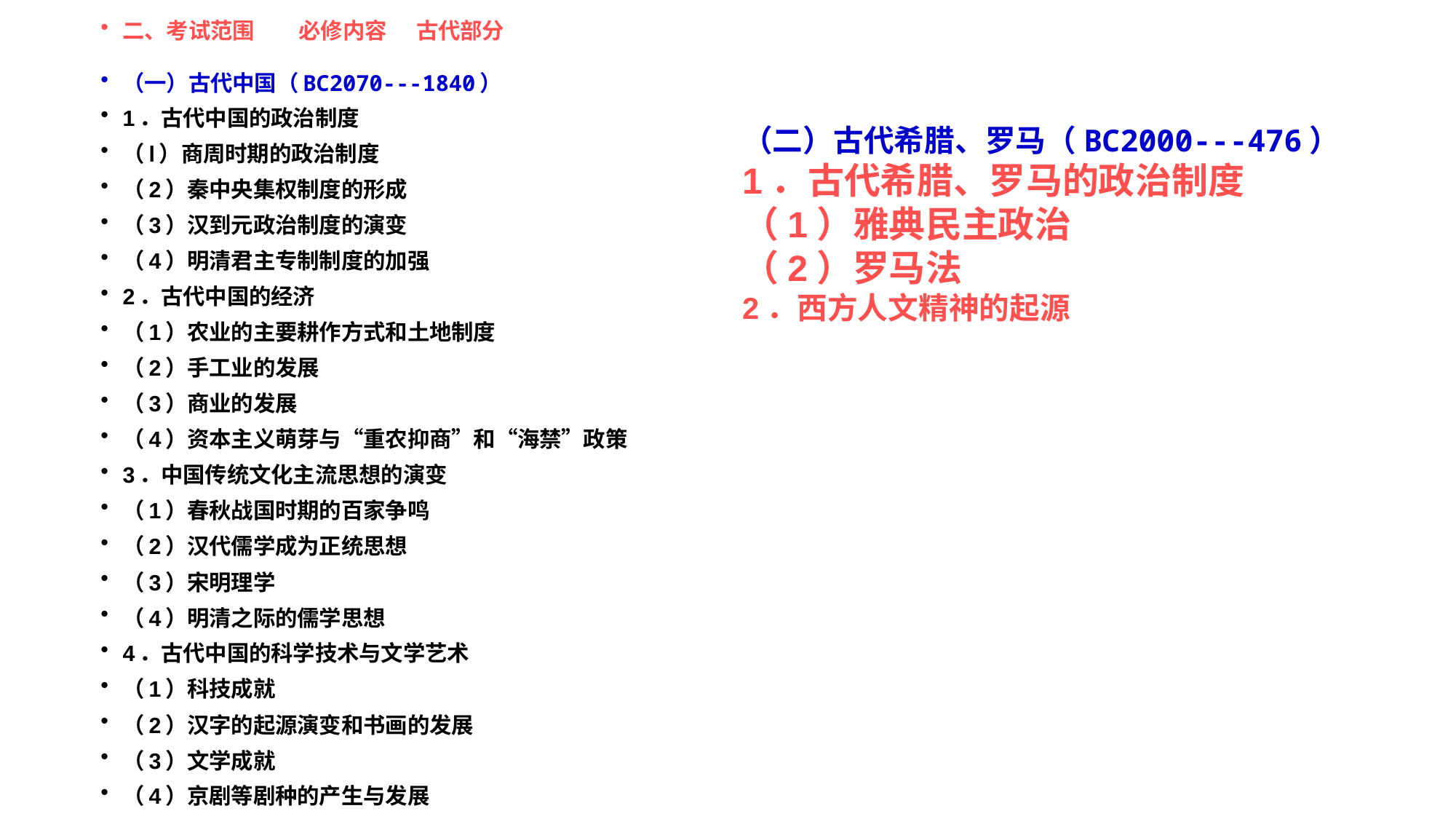

二、考试范围         必修内容      古代部分

（一）古代中国（BC2070---1840）

1．古代中国的政治制度

（l）商周时期的政治制度

（2）秦中央集权制度的形成

（3）汉到元政治制度的演变

（4）明清君主专制制度的加强

2．古代中国的经济

（1）农业的主要耕作方式和土地制度

（2）手工业的发展

（3）商业的发展

（4）资本主义萌芽与“重农抑商”和“海禁”政策

3．中国传统文化主流思想的演变

（1）春秋战国时期的百家争鸣

（2）汉代儒学成为正统思想

（3）宋明理学

（4）明清之际的儒学思想

4．古代中国的科学技术与文学艺术

（1）科技成就

（2）汉字的起源演变和书画的发展

（3）文学成就

（4）京剧等剧种的产生与发展

（二）古代希腊、罗马（BC2000---476）
1．古代希腊、罗马的政治制度
（1）雅典民主政治
（2）罗马法
2．西方人文精神的起源